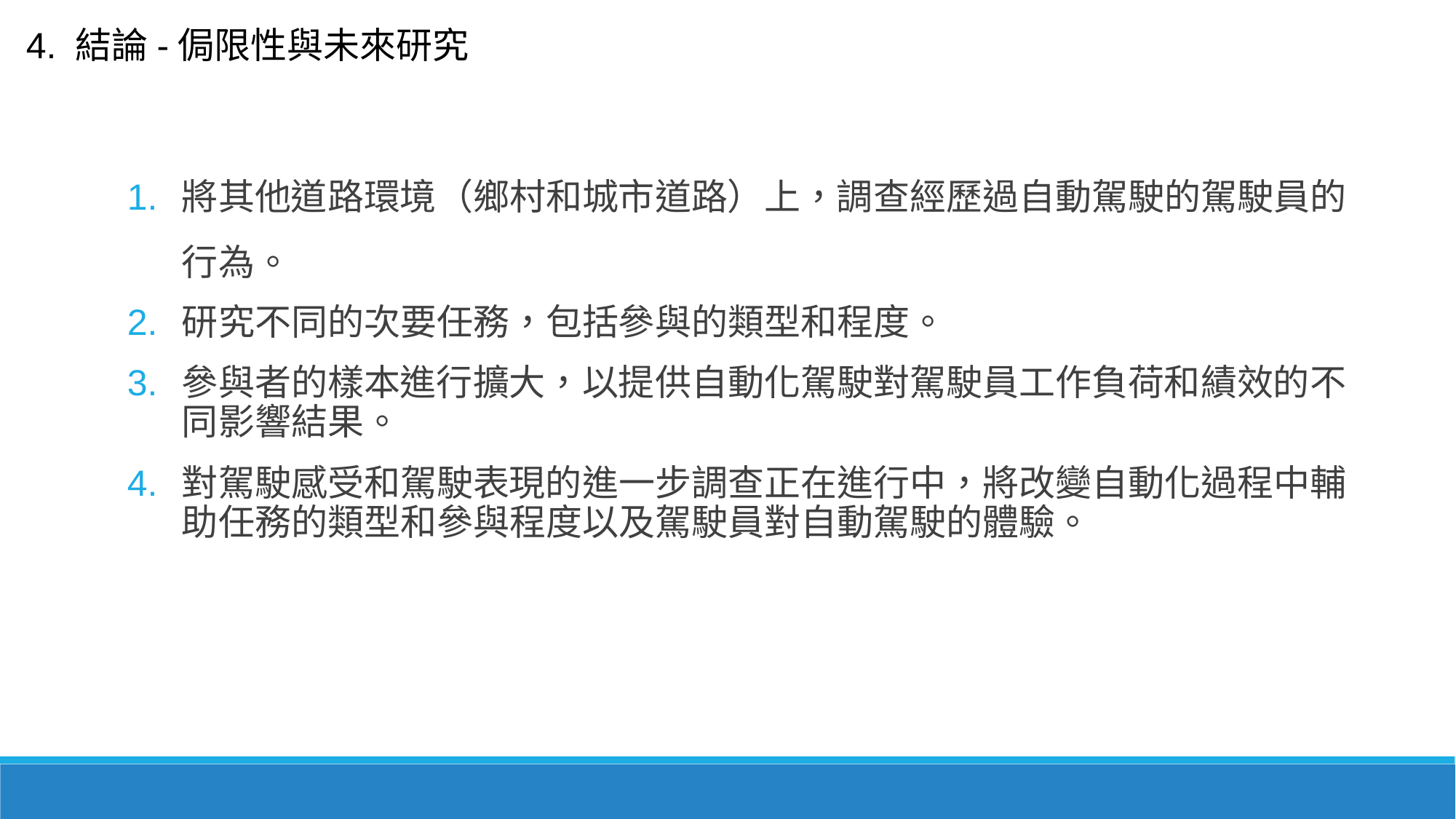

4. 結論-侷限性與未來研究
將其他道路環境（鄉村和城市道路）上，調查經歷過自動駕駛的駕駛員的行為。
研究不同的次要任務，包括參與的類型和程度。
參與者的樣本進行擴大，以提供自動化駕駛對駕駛員工作負荷和績效的不同影響結果。
對駕駛感受和駕駛表現的進一步調查正在進行中，將改變自動化過程中輔助任務的類型和參與程度以及駕駛員對自動駕駛的體驗。